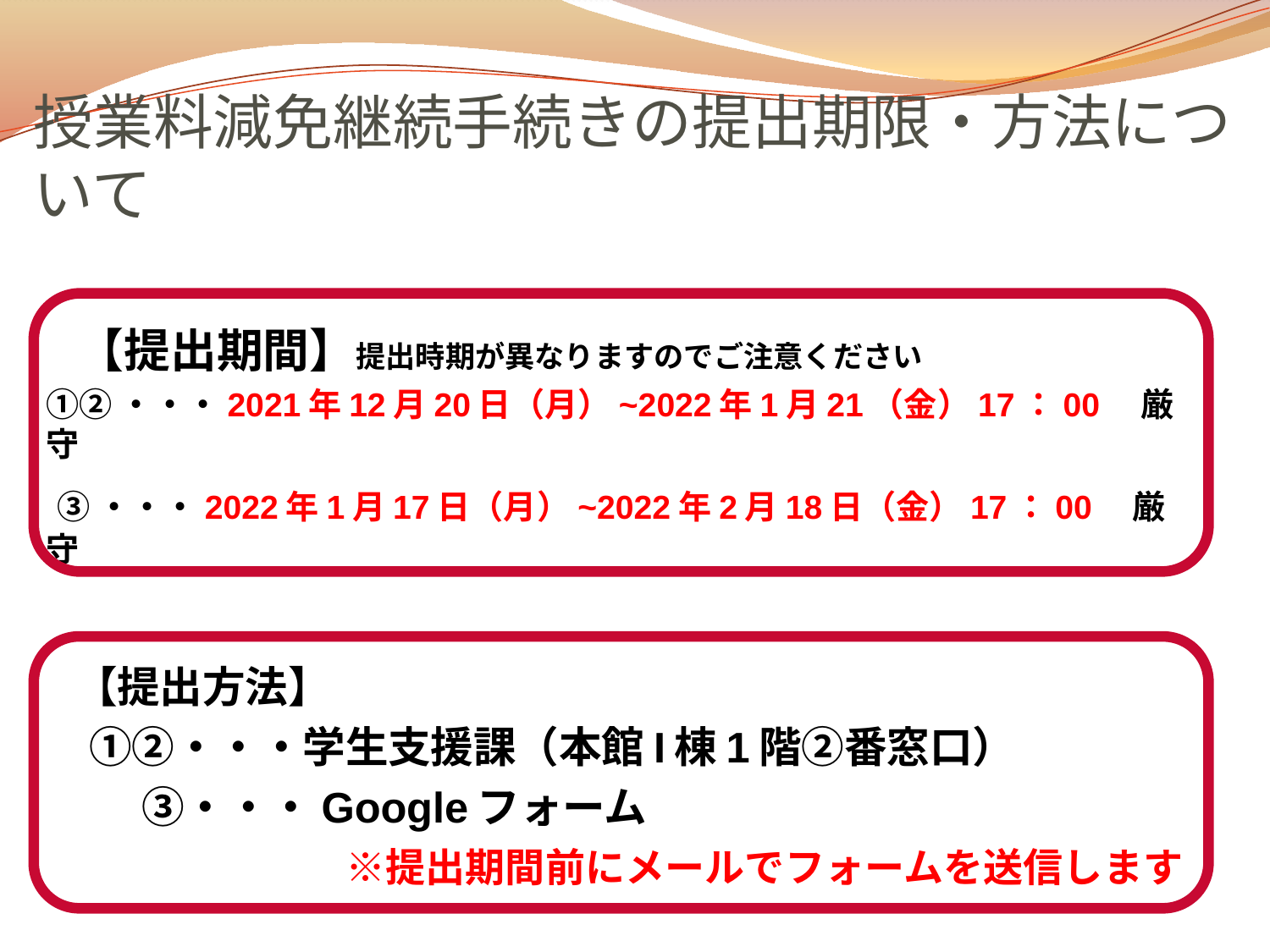

# 授業料減免継続手続きの提出期限・方法について

  【提出期間】提出時期が異なりますのでご注意ください
①➁・・・2021年12月20日（月）~2022年1月21（金）17：00　厳守
 ➂・・・2022年1月17日（月）~2022年2月18日（金）17：00　厳守

  【提出方法】
　①➁・・・学生支援課（本館I棟1階②番窓口）
　　 ➂・・・Googleフォーム
　　　　　　　※提出期間前にメールでフォームを送信します